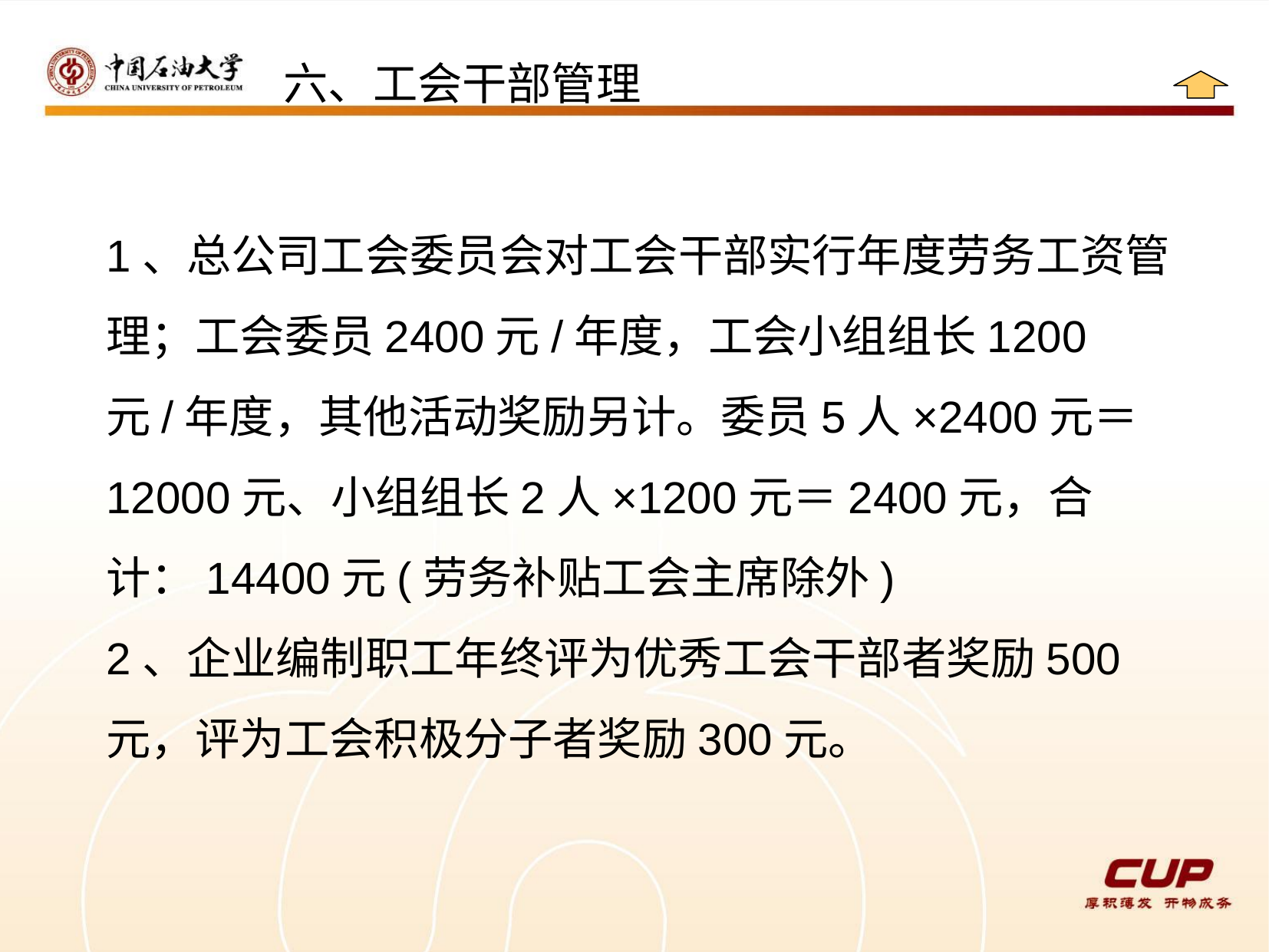

六、工会干部管理

1、总公司工会委员会对工会干部实行年度劳务工资管理；工会委员2400元/年度，工会小组组长1200元/年度，其他活动奖励另计。委员5人×2400元＝12000元、小组组长2人×1200元＝2400元，合计：14400元(劳务补贴工会主席除外)
2、企业编制职工年终评为优秀工会干部者奖励500元，评为工会积极分子者奖励300元。